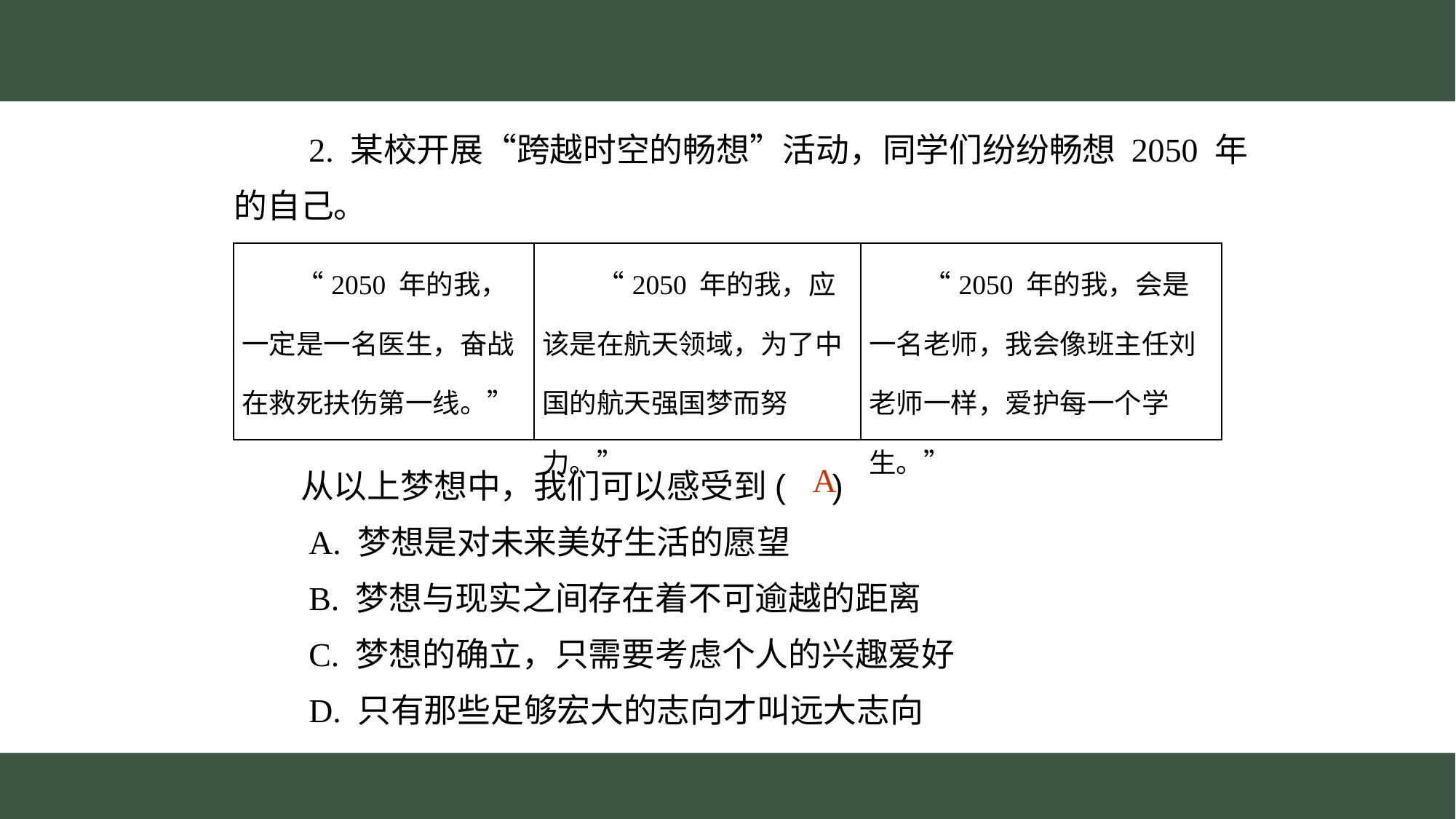

2. 某校开展“跨越时空的畅想”活动，同学们纷纷畅想 2050 年
的自己。

　　从以上梦想中，我们可以感受到(     )
　　A. 梦想是对未来美好生活的愿望
　　B. 梦想与现实之间存在着不可逾越的距离
　　C. 梦想的确立，只需要考虑个人的兴趣爱好
　　D. 只有那些足够宏大的志向才叫远大志向
| “2050 年的我，一定是一名医生，奋战在救死扶伤第一线。” | “2050 年的我，应该是在航天领域，为了中国的航天强国梦而努力。” | “2050 年的我，会是一名老师，我会像班主任刘老师一样，爱护每一个学生。” |
| --- | --- | --- |
A